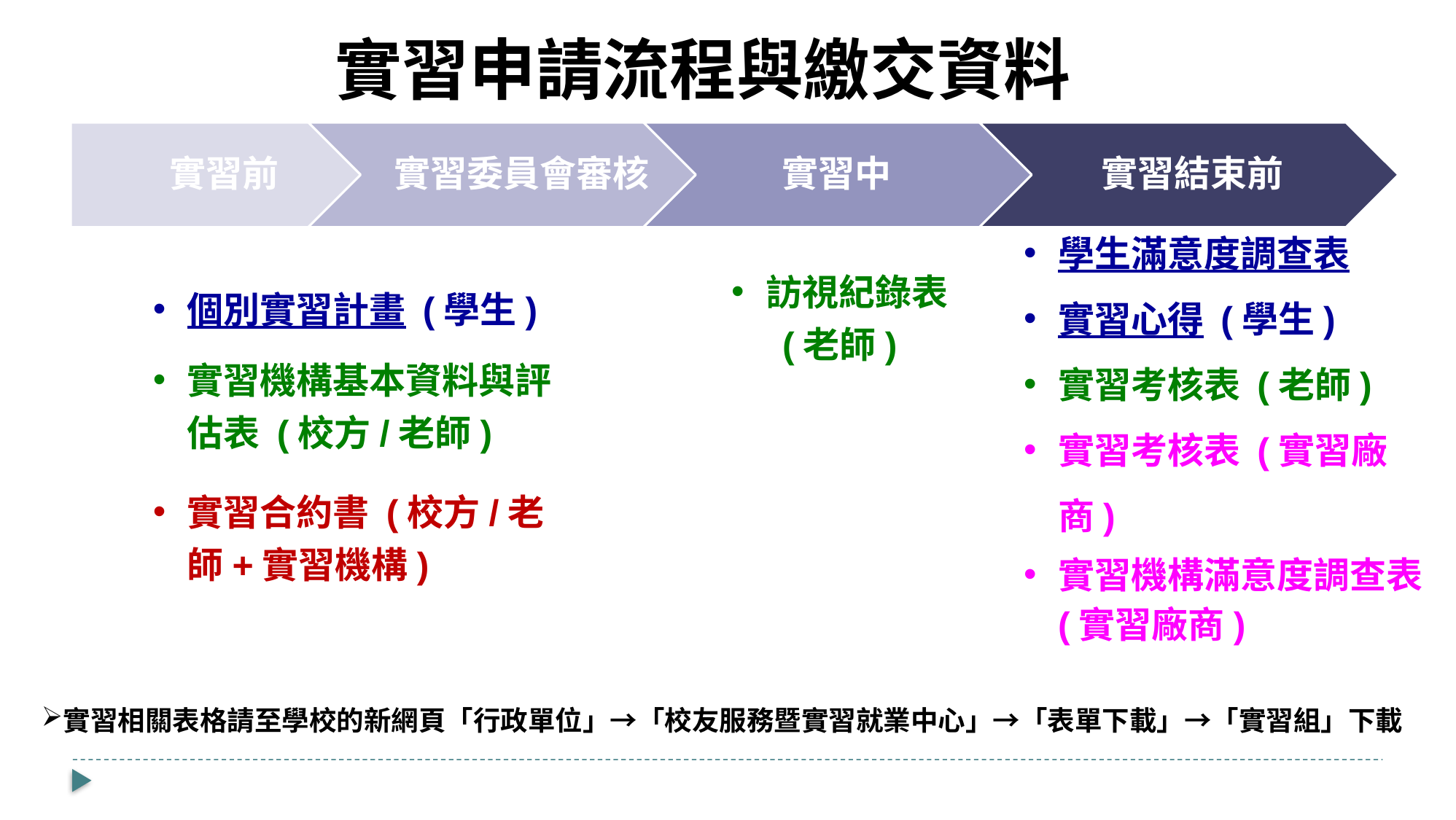

實習申請流程與繳交資料
實習前
實習委員會審核
        實習中
實習結束前
訪視紀錄表
     (老師)
學生滿意度調查表
實習心得 (學生)
實習考核表 (老師)
實習考核表 (實習廠商)
實習機構滿意度調查表 (實習廠商)
個別實習計畫 (學生)
實習機構基本資料與評估表 (校方/老師)
實習合約書 (校方/老師+實習機構)

實習相關表格請至學校的新網頁「行政單位」→「校友服務暨實習就業中心」→「表單下載」→「實習組」下載